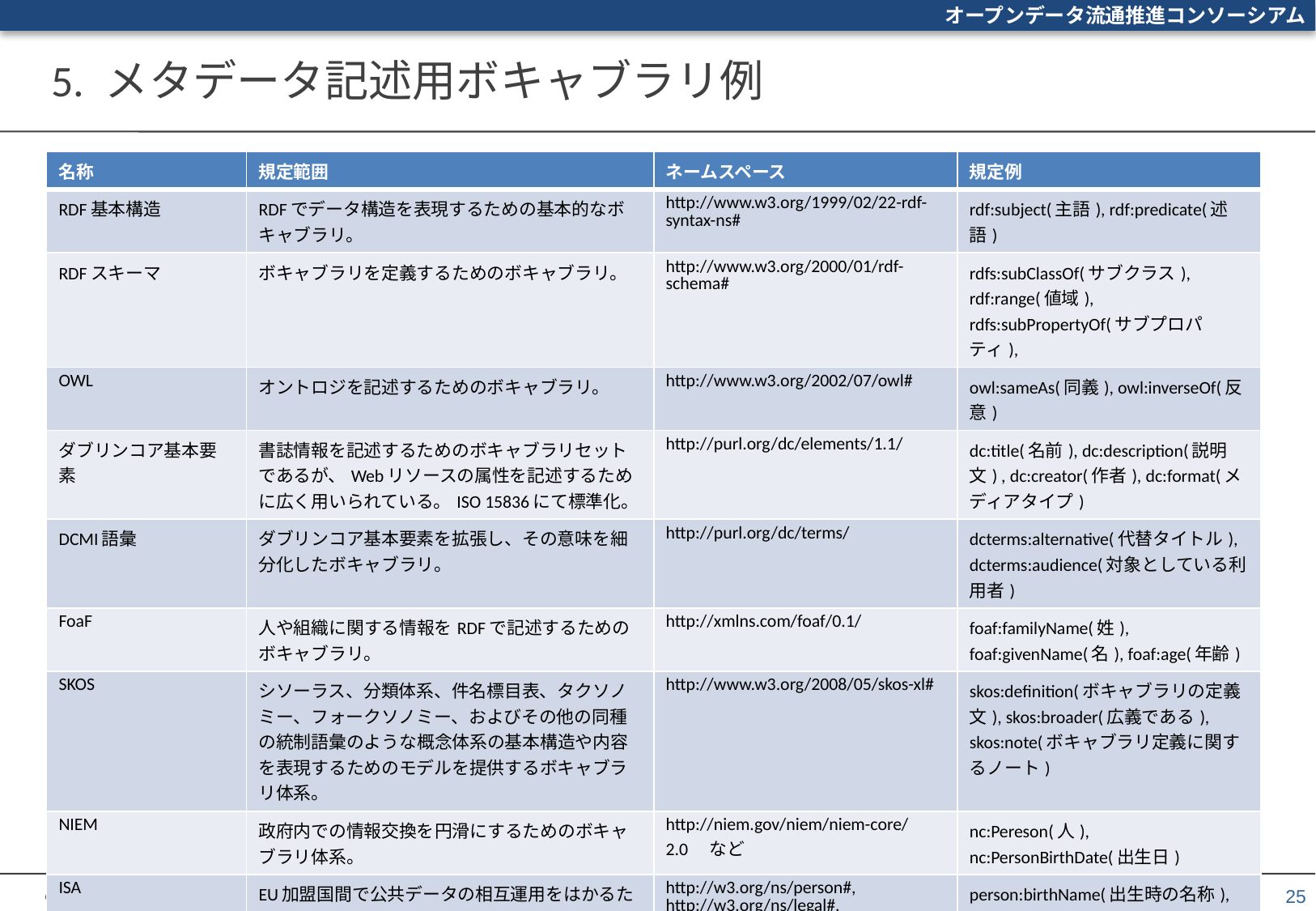

# 5. メタデータ記述用ボキャブラリ例
| 名称 | 規定範囲 | ネームスペース | 規定例 |
| --- | --- | --- | --- |
| RDF基本構造 | RDFでデータ構造を表現するための基本的なボキャブラリ。 | http://www.w3.org/1999/02/22-rdf-syntax-ns# | rdf:subject(主語), rdf:predicate(述語) |
| RDFスキーマ | ボキャブラリを定義するためのボキャブラリ。 | http://www.w3.org/2000/01/rdf-schema# | rdfs:subClassOf(サブクラス), rdf:range(値域), rdfs:subPropertyOf(サブプロパティ), |
| OWL | オントロジを記述するためのボキャブラリ。 | http://www.w3.org/2002/07/owl# | owl:sameAs(同義), owl:inverseOf(反意) |
| ダブリンコア基本要素 | 書誌情報を記述するためのボキャブラリセットであるが、Webリソースの属性を記述するために広く用いられている。ISO 15836にて標準化。 | http://purl.org/dc/elements/1.1/ | dc:title(名前), dc:description(説明文) , dc:creator(作者), dc:format(メディアタイプ) |
| DCMI語彙 | ダブリンコア基本要素を拡張し、その意味を細分化したボキャブラリ。 | http://purl.org/dc/terms/ | dcterms:alternative(代替タイトル), dcterms:audience(対象としている利用者) |
| FoaF | 人や組織に関する情報をRDFで記述するためのボキャブラリ。 | http://xmlns.com/foaf/0.1/ | foaf:familyName(姓), foaf:givenName(名), foaf:age(年齢) |
| SKOS | シソーラス、分類体系、件名標目表、タクソノミー、フォークソノミー、およびその他の同種の統制語彙のような概念体系の基本構造や内容を表現するためのモデルを提供するボキャブラリ体系。 | http://www.w3.org/2008/05/skos-xl# | skos:definition(ボキャブラリの定義文), skos:broader(広義である), skos:note(ボキャブラリ定義に関するノート) |
| NIEM | 政府内での情報交換を円滑にするためのボキャブラリ体系。 | http://niem.gov/niem/niem-core/2.0　など | nc:Pereson(人), nc:PersonBirthDate(出生日) |
| ISA | EU加盟国間で公共データの相互運用をはかるためのボキャブラリ | http://w3.org/ns/person#, http://w3.org/ns/legal#, http://w3.org/ns/locn# | person:birthName(出生時の名称), person:placeOfBirth(出生地),legal:name(ビジネス上の氏名) |
25